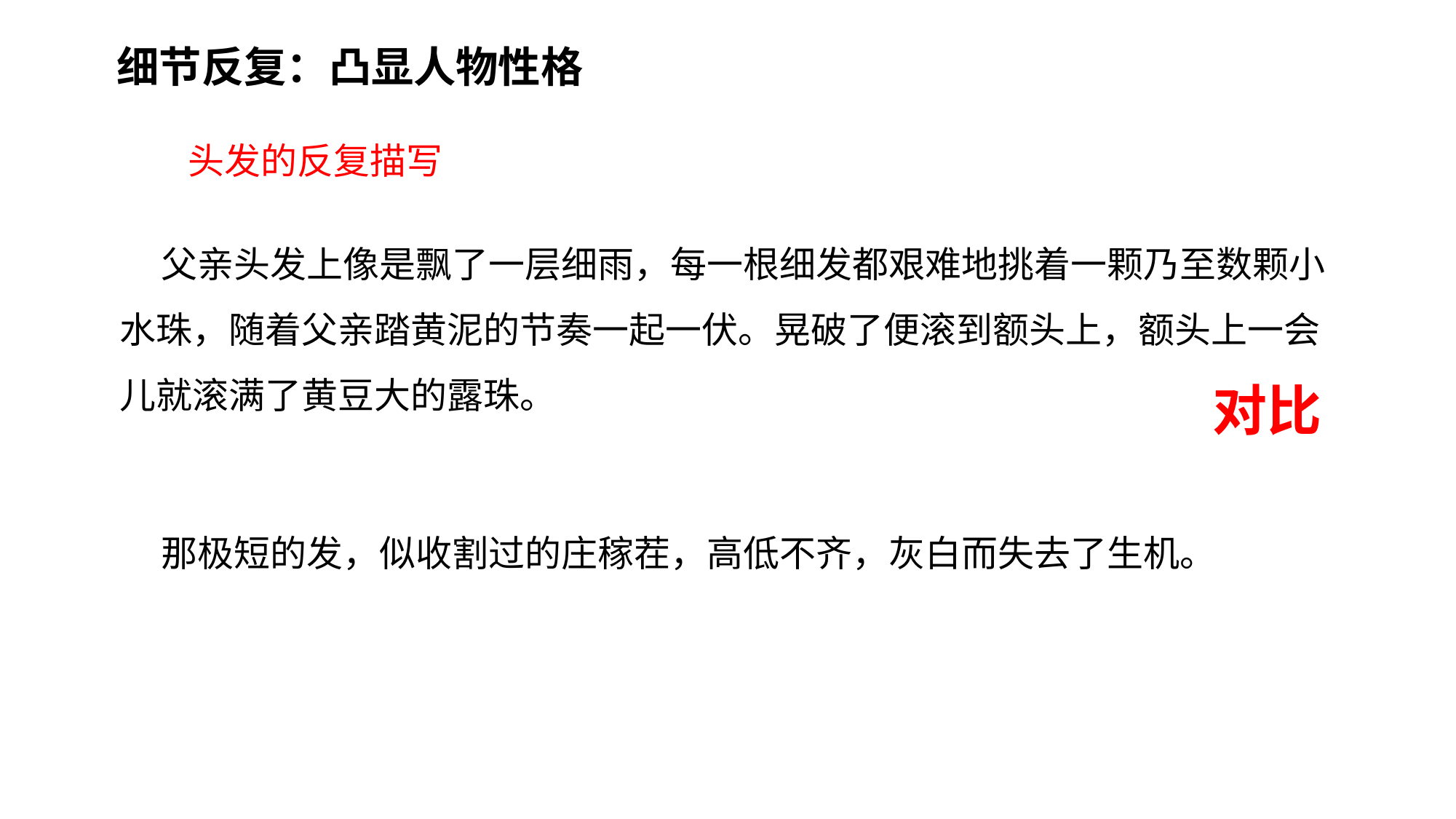

细节反复：凸显人物性格
头发的反复描写
    父亲头发上像是飘了一层细雨，每一根细发都艰难地挑着一颗乃至数颗小水珠，随着父亲踏黄泥的节奏一起一伏。晃破了便滚到额头上，额头上一会儿就滚满了黄豆大的露珠。
对比
    那极短的发，似收割过的庄稼茬，高低不齐，灰白而失去了生机。